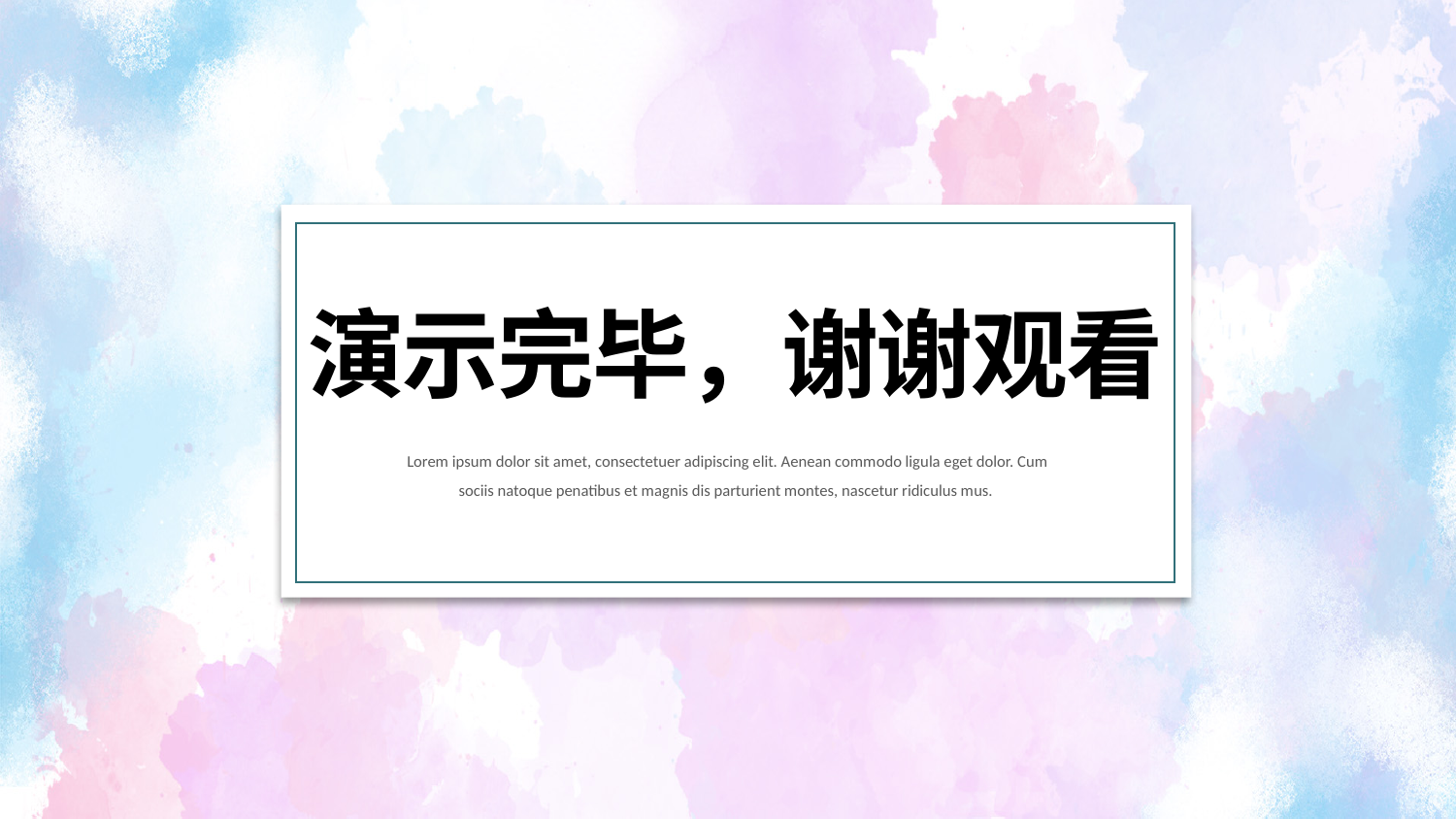

演示完毕，谢谢观看
Lorem ipsum dolor sit amet, consectetuer adipiscing elit. Aenean commodo ligula eget dolor. Cum sociis natoque penatibus et magnis dis parturient montes, nascetur ridiculus mus.